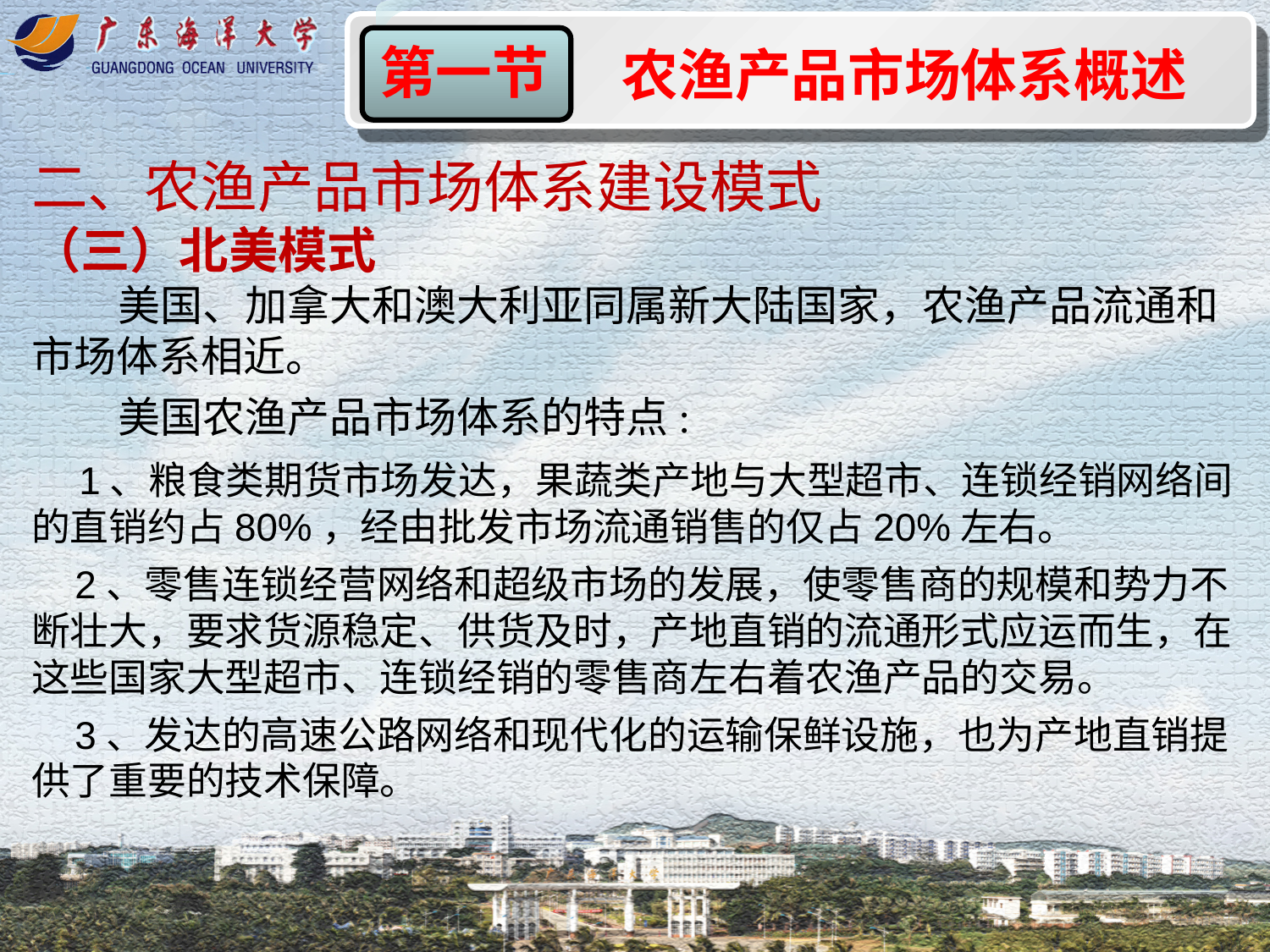

农渔产品市场体系概述

第一节
第一节
二、农渔产品市场体系建设模式
（三）北美模式
        美国、加拿大和澳大利亚同属新大陆国家，农渔产品流通和市场体系相近。
        美国农渔产品市场体系的特点:
    1、粮食类期货市场发达，果蔬类产地与大型超市、连锁经销网络间的直销约占80%，经由批发市场流通销售的仅占20%左右。
    2、零售连锁经营网络和超级市场的发展，使零售商的规模和势力不断壮大，要求货源稳定、供货及时，产地直销的流通形式应运而生，在这些国家大型超市、连锁经销的零售商左右着农渔产品的交易。
    3、发达的高速公路网络和现代化的运输保鲜设施，也为产地直销提供了重要的技术保障。